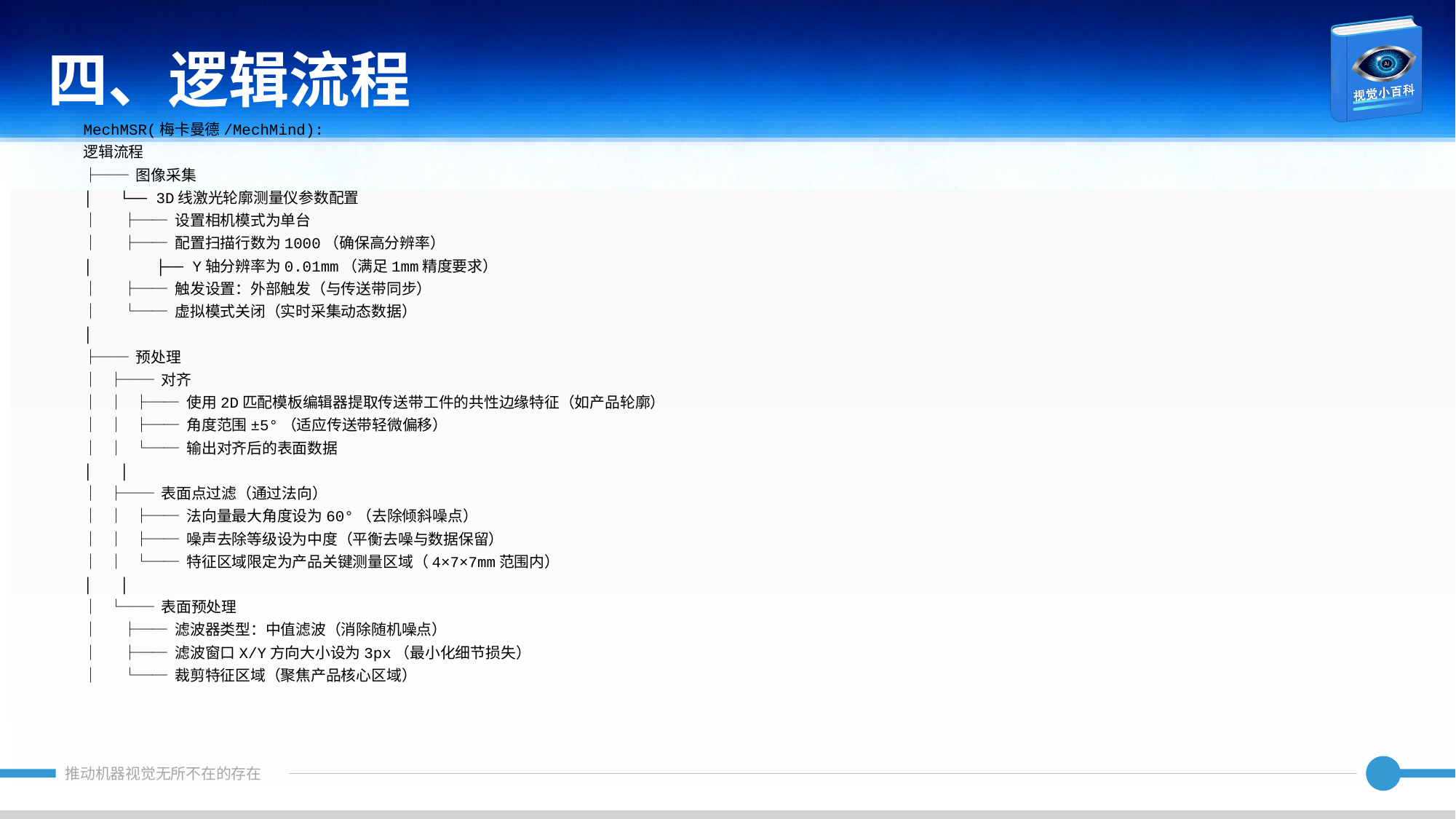

四、逻辑流程

MechMSR(梅卡曼德/MechMind):
逻辑流程
├── 图像采集
│   └── 3D线激光轮廓测量仪参数配置
│       ├── 设置相机模式为单台
│       ├── 配置扫描行数为1000（确保高分辨率）
│       ├── Y轴分辨率为0.01mm（满足1mm精度要求）
│       ├── 触发设置：外部触发（与传送带同步）
│       └── 虚拟模式关闭（实时采集动态数据）
│
├── 预处理
│   ├── 对齐
│   │   ├── 使用2D匹配模板编辑器提取传送带工件的共性边缘特征（如产品轮廓）
│   │   ├── 角度范围±5°（适应传送带轻微偏移）
│   │   └── 输出对齐后的表面数据
│   │
│   ├── 表面点过滤（通过法向）
│   │   ├── 法向量最大角度设为60°（去除倾斜噪点）
│   │   ├── 噪声去除等级设为中度（平衡去噪与数据保留）
│   │   └── 特征区域限定为产品关键测量区域（4×7×7mm范围内）
│   │
│   └── 表面预处理
│       ├── 滤波器类型：中值滤波（消除随机噪点）
│       ├── 滤波窗口X/Y方向大小设为3px（最小化细节损失）
│       └── 裁剪特征区域（聚焦产品核心区域）
8